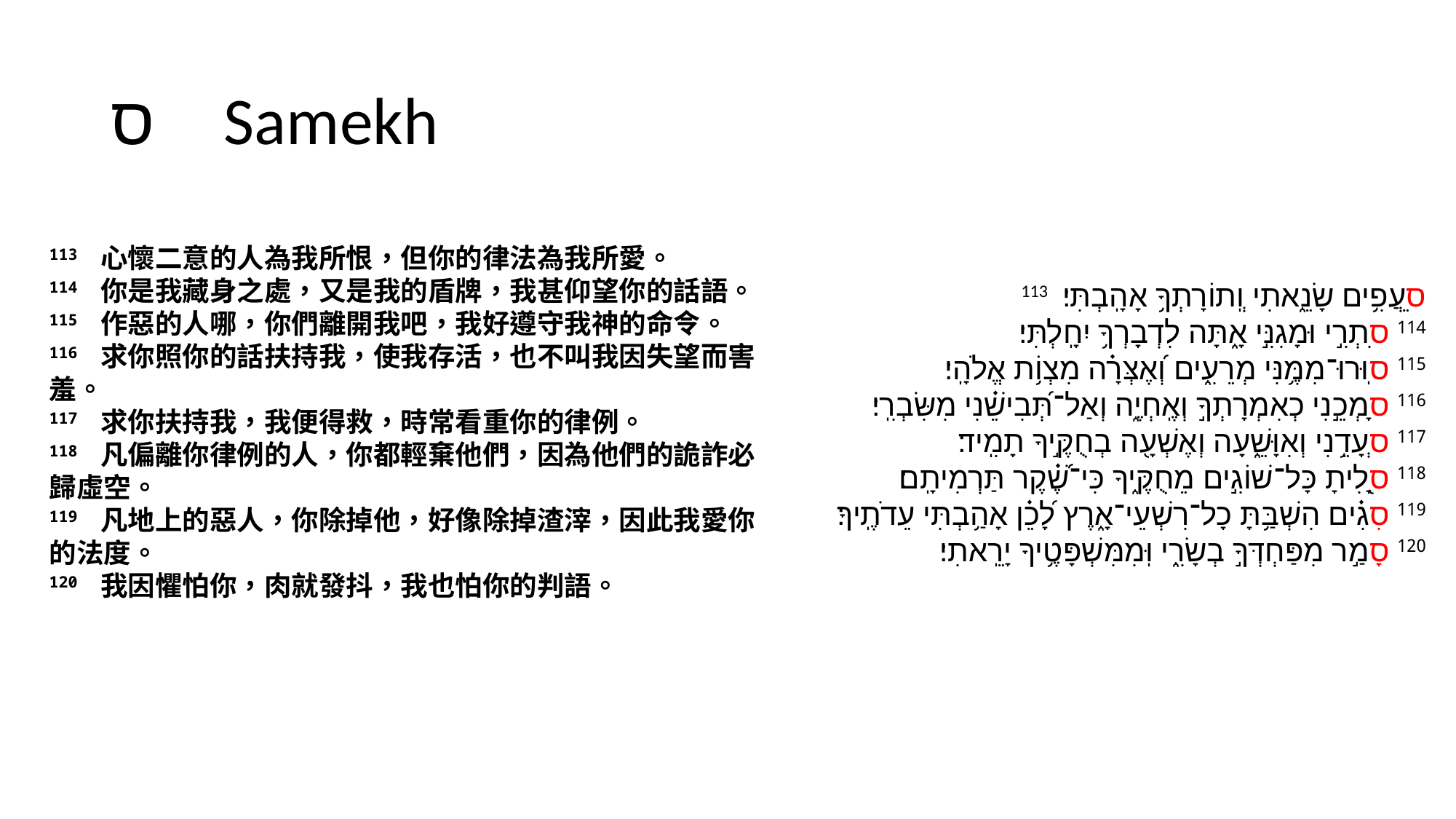

# ס    Samekh
113 心懷二意的人為我所恨，但你的律法為我所愛。
114 你是我藏身之處，又是我的盾牌，我甚仰望你的話語。
115 作惡的人哪，你們離開我吧，我好遵守我神的命令。
116 求你照你的話扶持我，使我存活，也不叫我因失望而害羞。
117 求你扶持我，我便得救，時常看重你的律例。
118 凡偏離你律例的人，你都輕棄他們，因為他們的詭詐必歸虛空。
119 凡地上的惡人，你除掉他，好像除掉渣滓，因此我愛你的法度。
120 我因懼怕你，肉就發抖，我也怕你的判語。
113 סֵעֲפִ֥ים שָׂנֵ֑אתִי וְֽתוֹרָתְךָ֥ אָהָֽבְתִּי׃
114 סִתְרִ֣י וּמָגִנִּ֣י אָ֑תָּה לִדְבָרְךָ֥ יִחָֽלְתִּי׃
115 סֽוּרוּ־מִמֶּ֥נִּי מְרֵעִ֑ים וְ֝אֶצְּרָ֗ה מִצְוֹ֥ת אֱלֹהָֽי׃
116 סָמְכֵ֣נִי כְאִמְרָתְךָ֣ וְאֶֽחְיֶ֑ה וְאַל־תְּ֝בִישֵׁ֗נִי מִשִּׂבְרִֽי׃
117 סְעָדֵ֥נִי וְאִוָּשֵׁ֑עָה וְאֶשְׁעָ֖ה בְחֻקֶּ֣יךָ תָמִֽיד׃
118 סָ֭לִיתָ כָּל־שׁוֹגִ֣ים מֵחֻקֶּ֑יךָ כִּי־שֶׁ֝֗קֶר תַּרְמִיתָֽם׃
119 סִגִ֗ים הִשְׁבַּ֥תָּ כָל־רִשְׁעֵי־אָ֑רֶץ לָ֝כֵ֗ן אָהַ֥בְתִּי עֵדֹתֶֽיךָ׃
120 סָמַ֣ר מִפַּחְדְּךָ֣ בְשָׂרִ֑י וּֽמִמִּשְׁפָּטֶ֥יךָ יָרֵֽאתִי׃